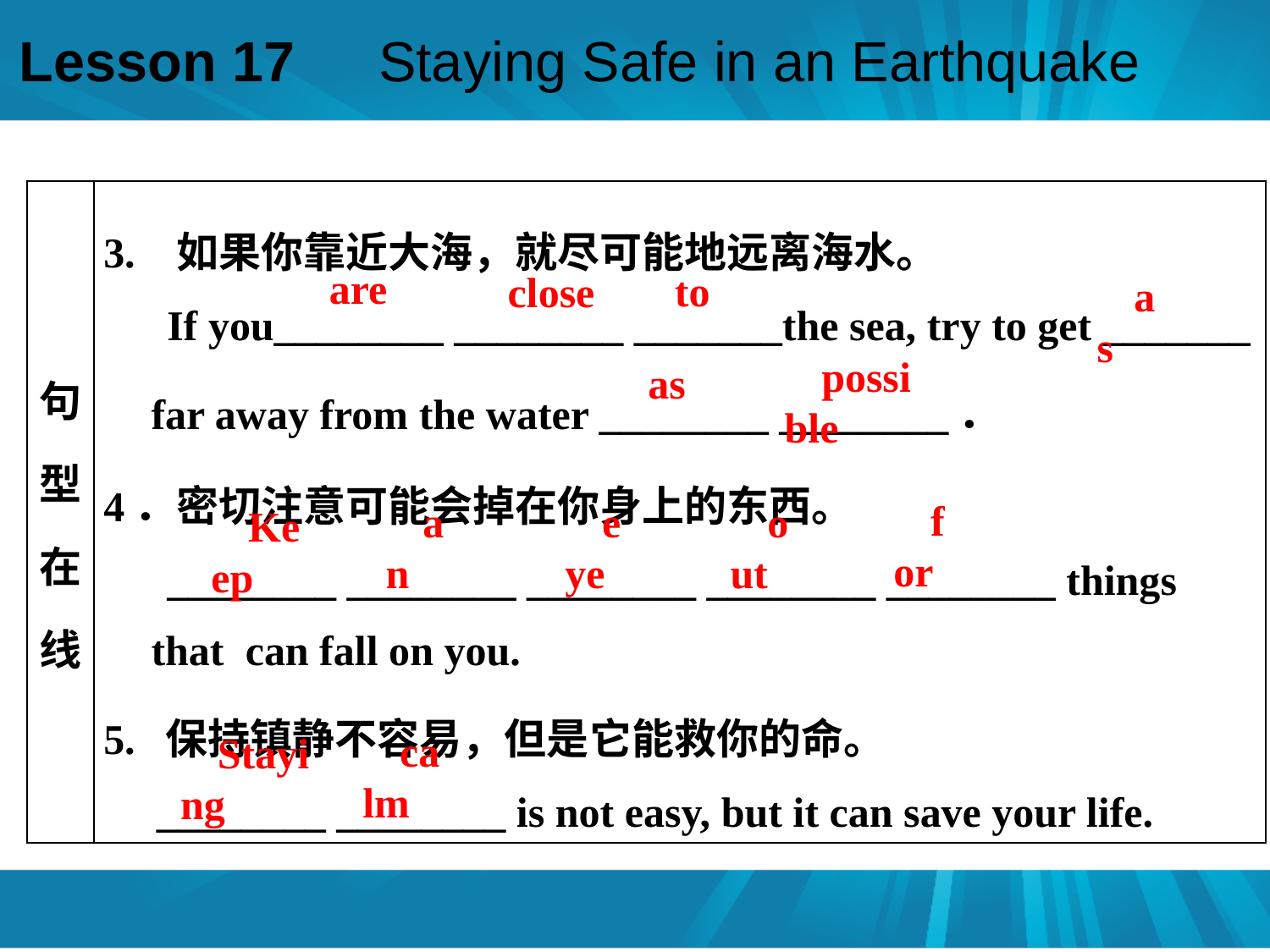

Lesson 17　Staying Safe in an Earthquake
| 句 型 在 线 | 3. 如果你靠近大海，就尽可能地远离海水。 If you\_\_\_\_\_\_\_\_ \_\_\_\_\_\_\_\_ \_\_\_\_\_\_\_the sea, try to get \_\_\_\_\_\_\_ far away from the water \_\_\_\_\_\_\_\_ \_\_\_\_\_\_\_\_． 4．密切注意可能会掉在你身上的东西。 \_\_\_\_\_\_\_\_ \_\_\_\_\_\_\_\_ \_\_\_\_\_\_\_\_ \_\_\_\_\_\_\_\_ \_\_\_\_\_\_\_\_ things that can fall on you. 5. 保持镇静不容易，但是它能救你的命。 \_\_\_\_\_\_\_\_ \_\_\_\_\_\_\_\_ is not easy, but it can save your life. |
| --- | --- |
are
to
close
as
possible
as
for
an
eye
out
Keep
calm
Staying